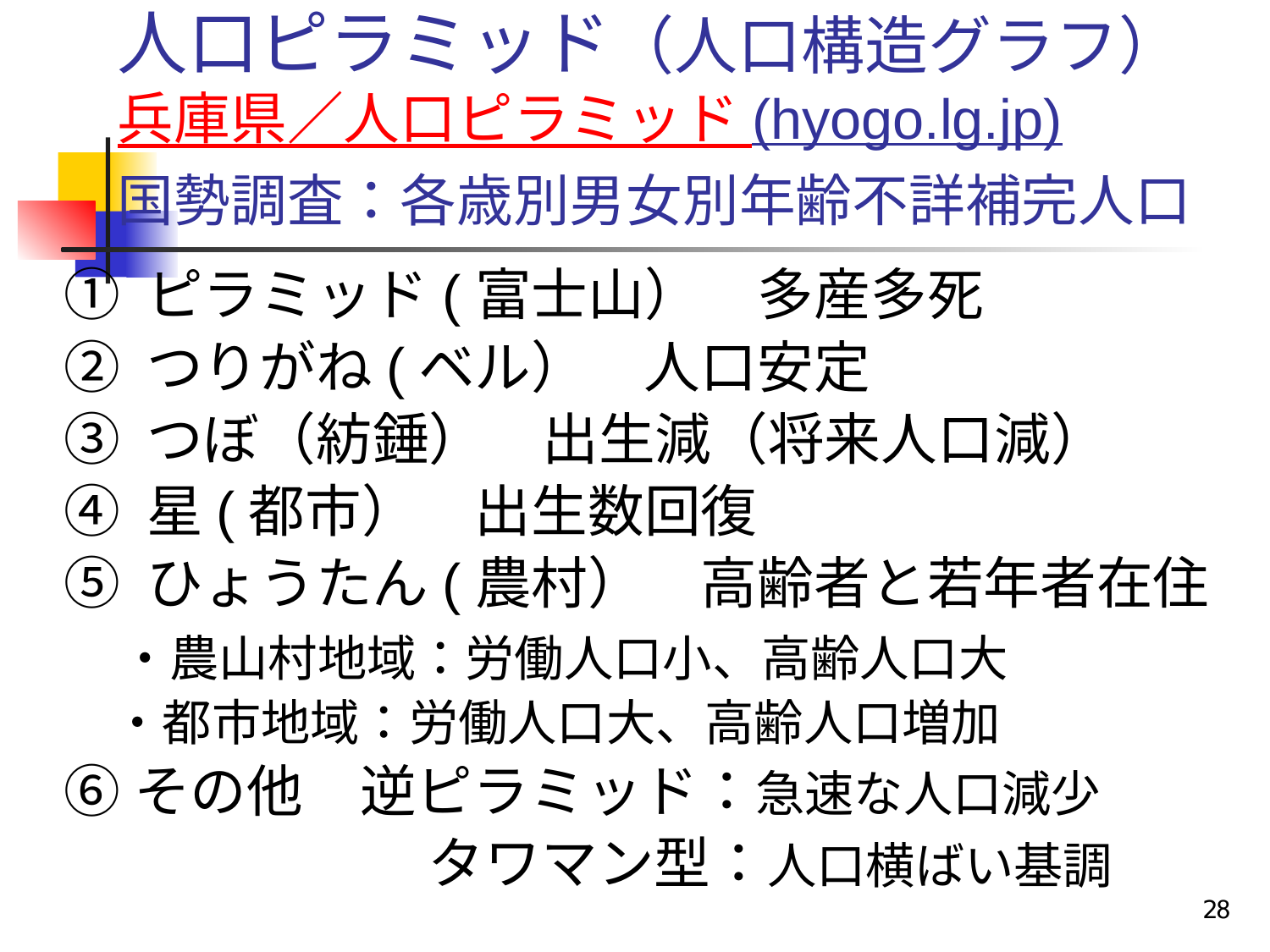

# 人口ピラミッド（人口構造グラフ） 兵庫県／人口ピラミッド (hyogo.lg.jp) 国勢調査：各歳別男女別年齢不詳補完人口
① ピラミッド(富士山）　多産多死
② つりがね(ベル）　人口安定
③ つぼ（紡錘）　出生減（将来人口減）
④ 星(都市）　出生数回復
⑤ ひょうたん(農村）　高齢者と若年者在住
　・農山村地域：労働人口小、高齢人口大
　・都市地域：労働人口大、高齢人口増加
⑥その他　逆ピラミッド：急速な人口減少
　　　　　　  タワマン型：人口横ばい基調
28